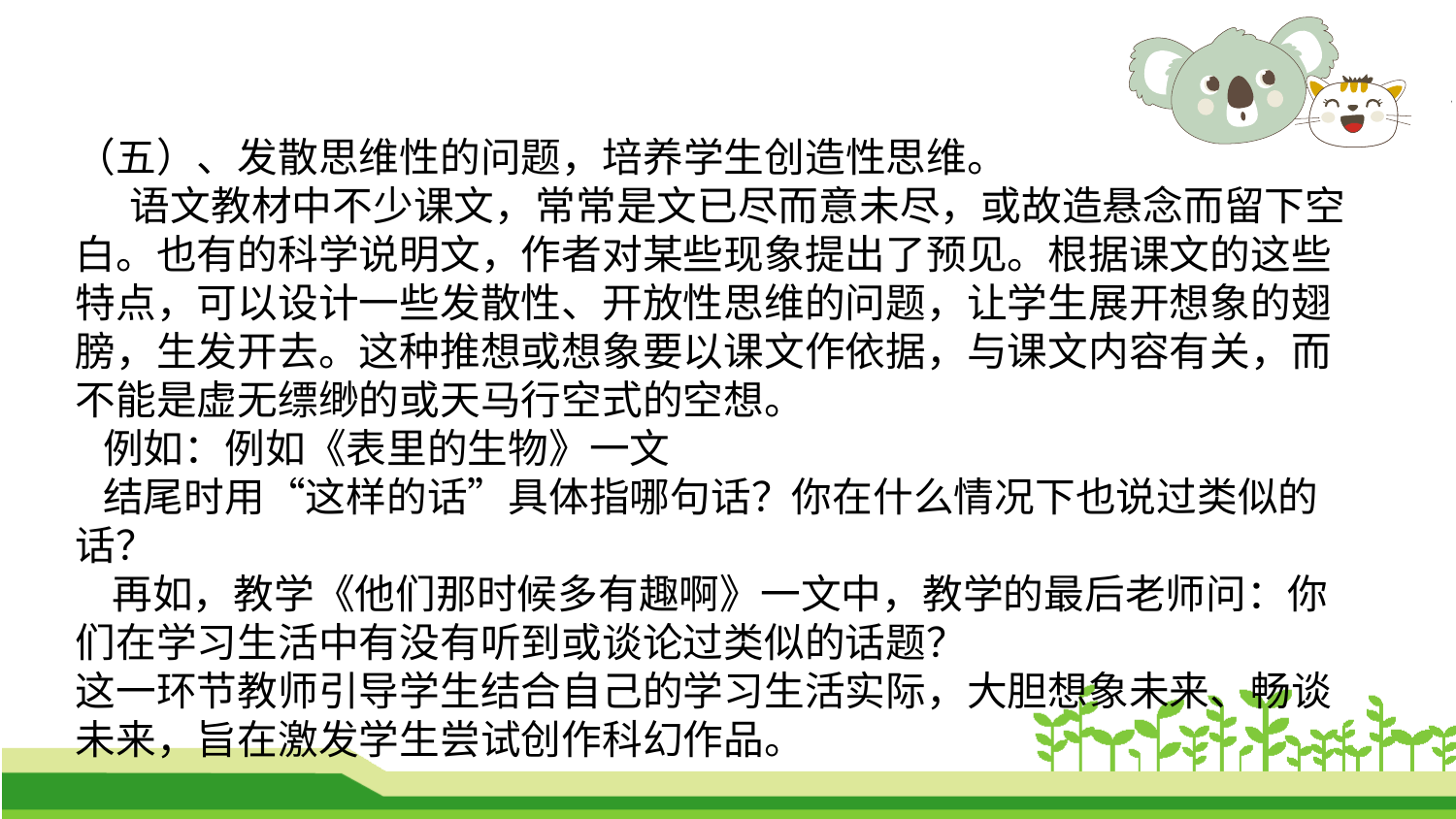

（五）、发散思维性的问题，培养学生创造性思维。
     语文教材中不少课文，常常是文已尽而意未尽，或故造悬念而留下空白。也有的科学说明文，作者对某些现象提出了预见。根据课文的这些特点，可以设计一些发散性、开放性思维的问题，让学生展开想象的翅膀，生发开去。这种推想或想象要以课文作依据，与课文内容有关，而不能是虚无缥缈的或天马行空式的空想。
  例如：例如《表里的生物》一文
  结尾时用“这样的话”具体指哪句话？你在什么情况下也说过类似的话？
   再如，教学《他们那时候多有趣啊》一文中，教学的最后老师问：你们在学习生活中有没有听到或谈论过类似的话题？
这一环节教师引导学生结合自己的学习生活实际，大胆想象未来、畅谈未来，旨在激发学生尝试创作科幻作品。